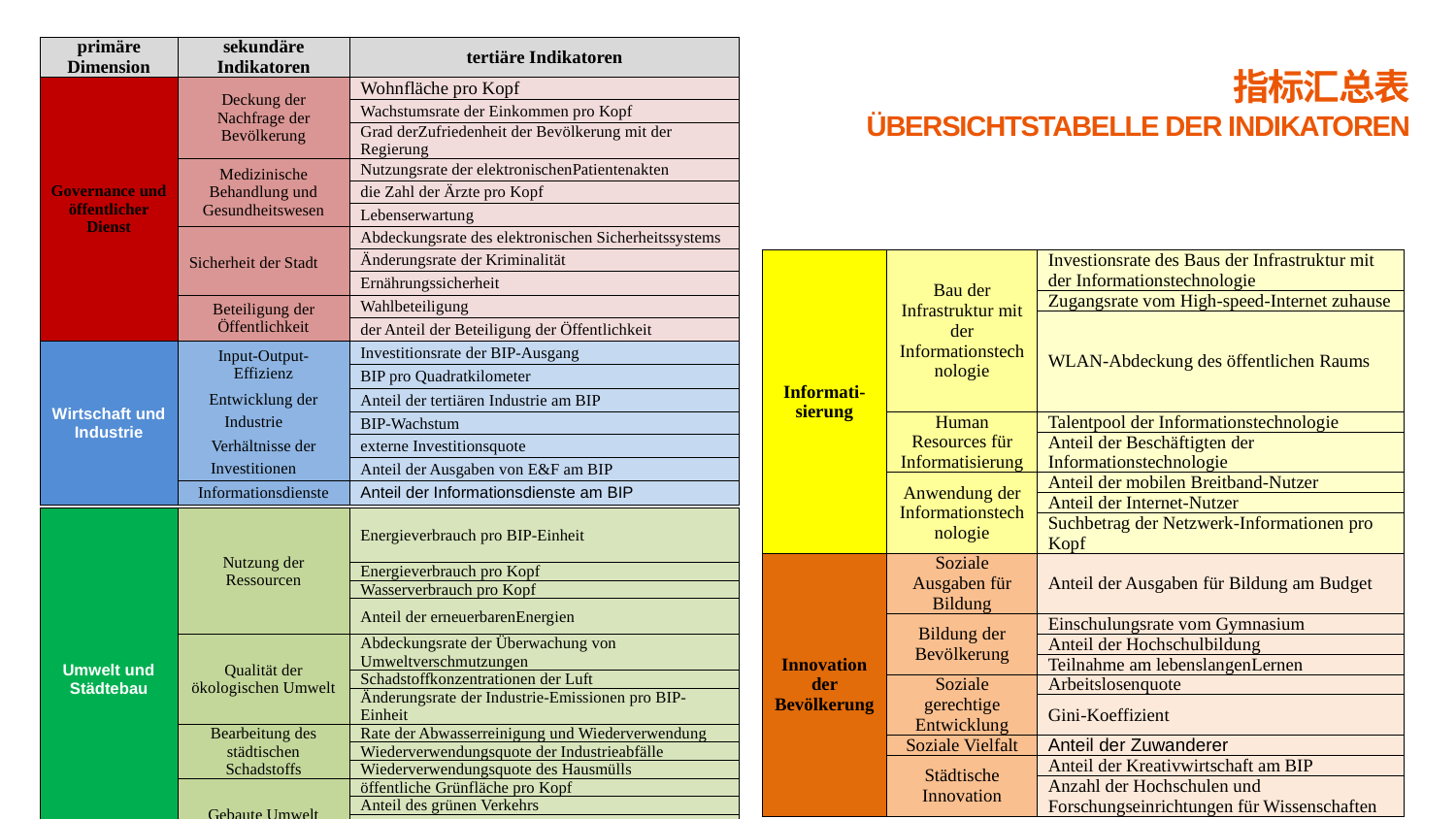

| primäre Dimension | sekundäre Indikatoren | tertiäre Indikatoren |
| --- | --- | --- |
| Governance und öffentlicher Dienst | Deckung der Nachfrage der Bevölkerung | Wohnfläche pro Kopf |
|  |  | Wachstumsrate der Einkommen pro Kopf |
|  |  | Grad derZufriedenheit der Bevölkerung mit der Regierung |
|  | Medizinische Behandlung und Gesundheitswesen | Nutzungsrate der elektronischenPatientenakten |
|  |  | die Zahl der Ärzte pro Kopf |
|  |  | Lebenserwartung |
|  | Sicherheit der Stadt | Abdeckungsrate des elektronischen Sicherheitssystems |
|  |  | Änderungsrate der Kriminalität |
|  |  | Ernährungssicherheit |
|  | Beteiligung der Öffentlichkeit | Wahlbeteiligung |
|  |  | der Anteil der Beteiligung der Öffentlichkeit |
| Wirtschaft und Industrie | Input-Output-Effizienz | Investitionsrate der BIP-Ausgang |
|  |  | BIP pro Quadratkilometer |
|  | Entwicklung der Industrie | Anteil der tertiären Industrie am BIP |
|  |  | BIP-Wachstum |
|  | Verhältnisse der Investitionen | externe Investitionsquote |
|  |  | Anteil der Ausgaben von E&F am BIP |
|  | Informationsdienste | Anteil der Informationsdienste am BIP |
指标汇总表
Übersichtstabelle der INdikatoren

| Informati-sierung | Bau der Infrastruktur mit der Informationstechnologie | Investionsrate des Baus der Infrastruktur mit der Informationstechnologie |
| --- | --- | --- |
|  |  | Zugangsrate vom High-speed-Internet zuhause |
|  |  | WLAN-Abdeckung des öffentlichen Raums |
|  | Human Resources für Informatisierung | Talentpool der Informationstechnologie |
|  |  | Anteil der Beschäftigten der Informationstechnologie |
|  | Anwendung der Informationstechnologie | Anteil der mobilen Breitband-Nutzer |
|  |  | Anteil der Internet-Nutzer |
|  |  | Suchbetrag der Netzwerk-Informationen pro Kopf |
| Innovation der Bevölkerung | Soziale Ausgaben für Bildung | Anteil der Ausgaben für Bildung am Budget |
|  | Bildung der Bevölkerung | Einschulungsrate vom Gymnasium |
|  |  | Anteil der Hochschulbildung |
|  |  | Teilnahme am lebenslangenLernen |
|  | Soziale gerechtige Entwicklung | Arbeitslosenquote |
|  |  | Gini-Koeffizient |
|  | Soziale Vielfalt | Anteil der Zuwanderer |
|  | Städtische Innovation | Anteil der Kreativwirtschaft am BIP |
|  |  | Anzahl der Hochschulen und Forschungseinrichtungen für Wissenschaften |
| Umwelt und Städtebau | Nutzung der Ressourcen | Energieverbrauch pro BIP-Einheit |
| --- | --- | --- |
|  |  | Energieverbrauch pro Kopf |
|  |  | Wasserverbrauch pro Kopf |
|  |  | Anteil der erneuerbarenEnergien |
|  | Qualität der ökologischen Umwelt | Abdeckungsrate der Überwachung von Umweltverschmutzungen |
|  |  | Schadstoffkonzentrationen der Luft |
|  |  | Änderungsrate der Industrie-Emissionen pro BIP-Einheit |
|  | Bearbeitung des städtischen Schadstoffs | Rate der Abwasserreinigung und Wiederverwendung |
|  |  | Wiederverwendungsquote der Industrieabfälle |
|  |  | Wiederverwendungsquote des Hausmülls |
|  | Gebaute Umwelt | öffentliche Grünfläche pro Kopf |
|  |  | Anteil des grünen Verkehrs |
|  |  | StädtischeBevölkerungsdichte |